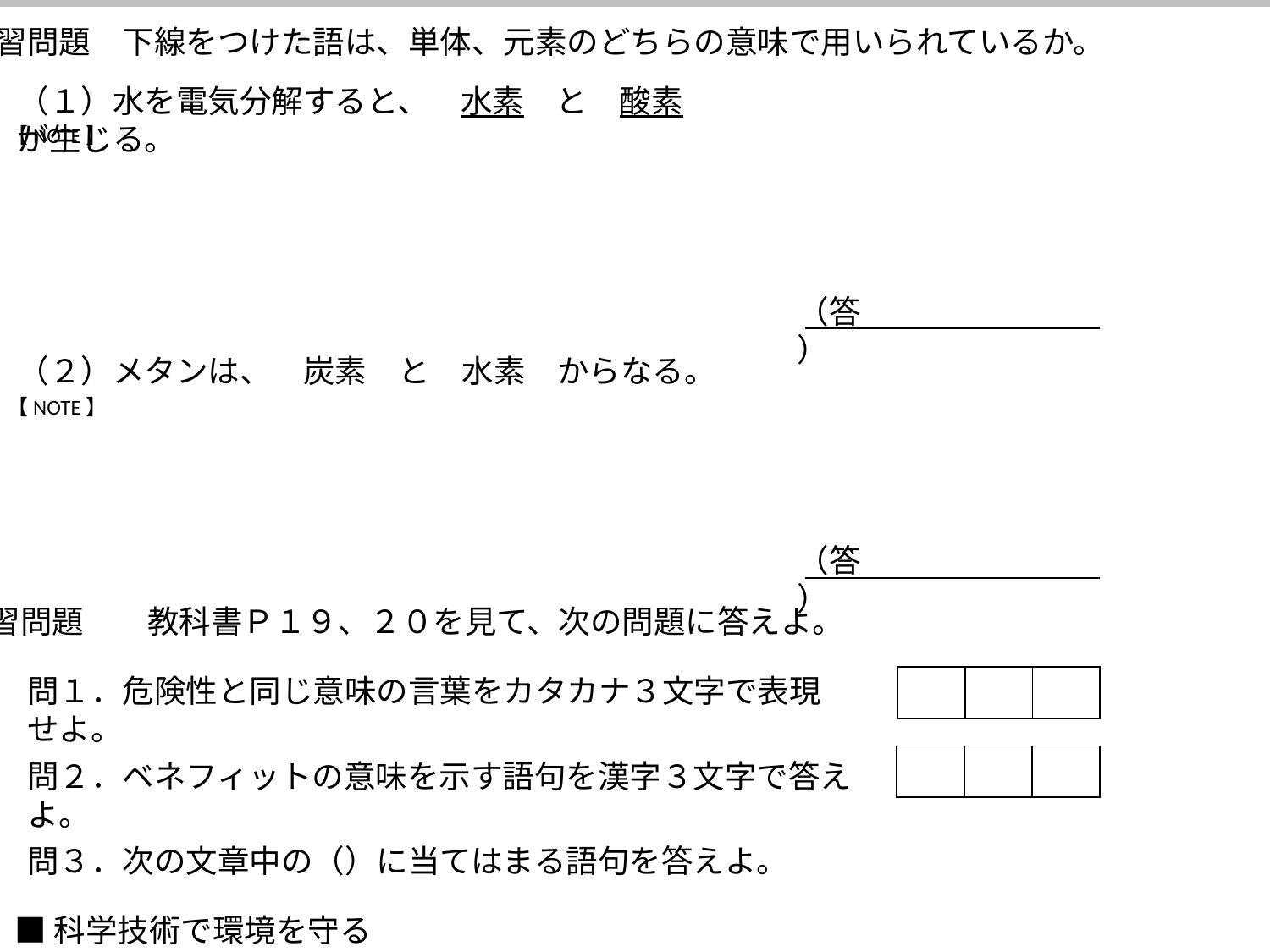

練習問題　下線をつけた語は、単体、元素のどちらの意味で用いられているか。
（１）水を電気分解すると、　水素　と　酸素　が生じる。
【NOTE】
（答）
（２）メタンは、　炭素　と　水素　からなる。
【NOTE】
（答）
演習問題　　教科書Ｐ１９、２０を見て、次の問題に答えよ。
問１．危険性と同じ意味の言葉をカタカナ３文字で表現せよ。
|  |  |  |
| --- | --- | --- |
|  |  |  |
| --- | --- | --- |
問２．ベネフィットの意味を示す語句を漢字３文字で答えよ。
問３．次の文章中の（）に当てはまる語句を答えよ。
■科学技術で環境を守る